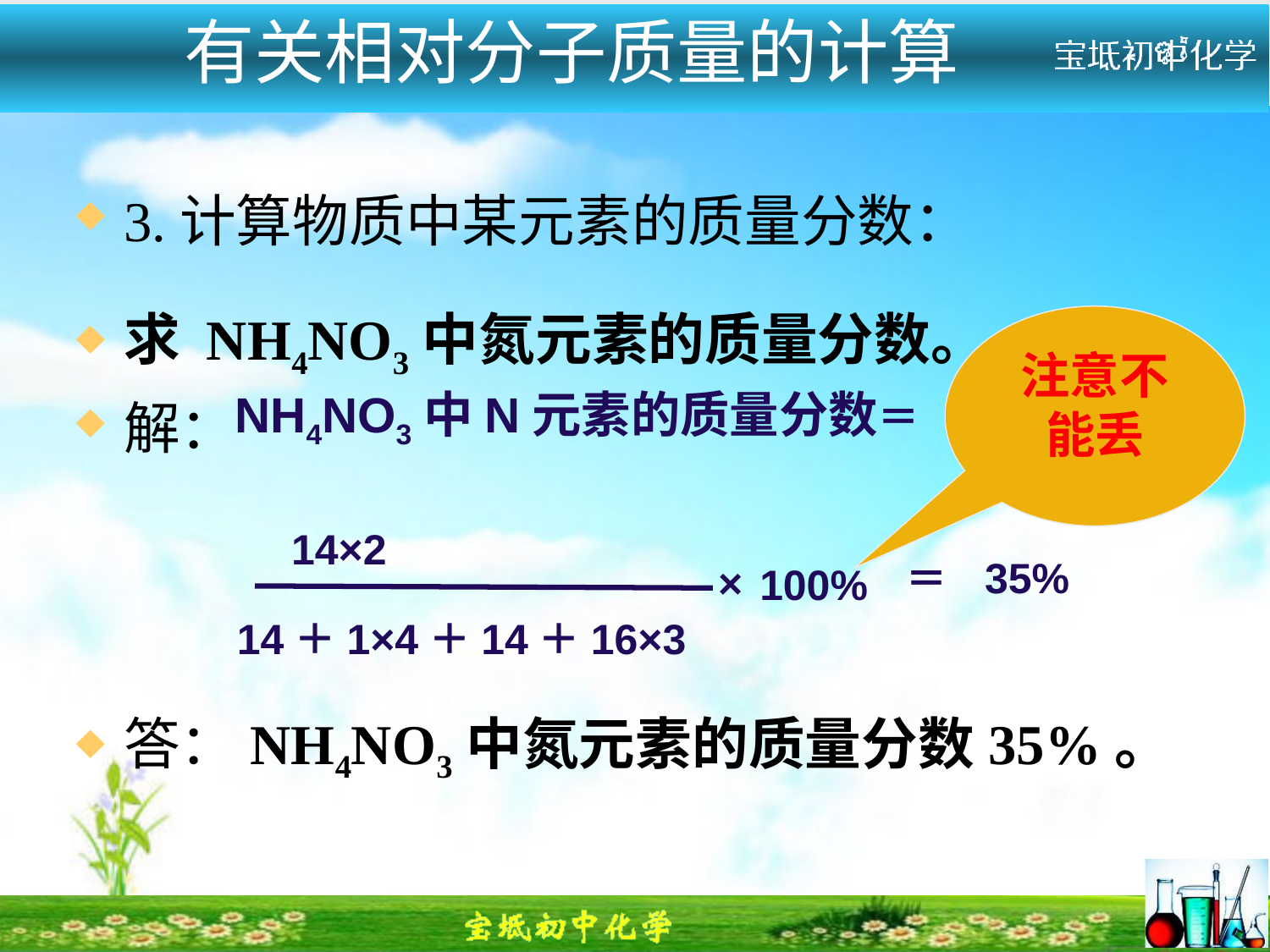

# 有关相对分子质量的计算
3.计算物质中某元素的质量分数：
求 NH4NO3中氮元素的质量分数。
解：

答：NH4NO3中氮元素的质量分数35%。

注意不能丢
NH4NO3中N元素的质量分数＝
14×2
35%
＝
×
100%

14＋1×4＋14＋16×3